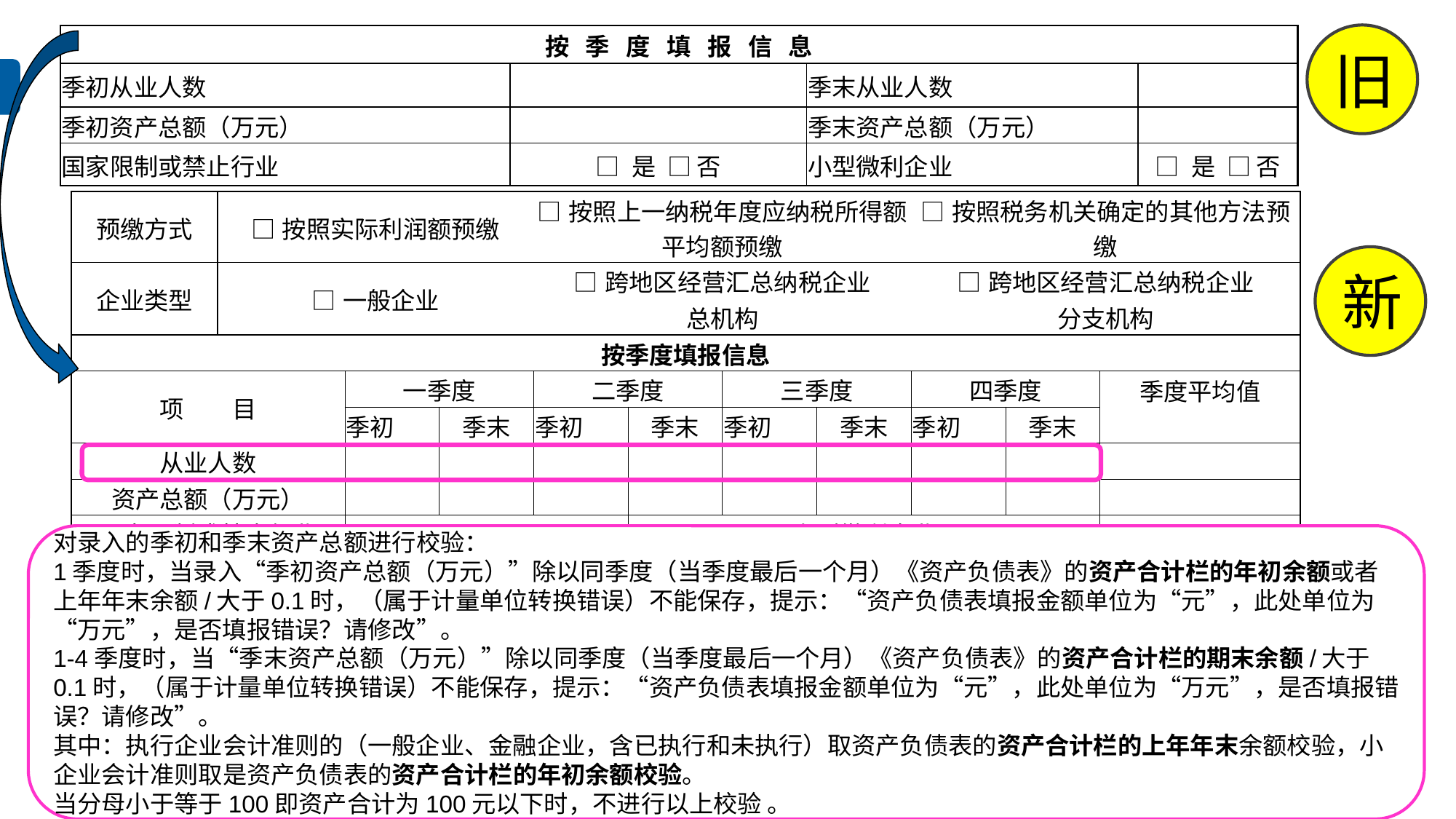

旧
| 按 季 度 填 报 信 息 |  |  |  |
| --- | --- | --- | --- |
| 季初从业人数 |  | 季末从业人数 |  |
| 季初资产总额（万元） |  | 季末资产总额（万元） |  |
| 国家限制或禁止行业 | □ 是 □ 否 | 小型微利企业 | □ 是 □ 否 |

| 预缴方式 | □按照实际利润额预缴 |  |  | □按照上一纳税年度应纳税所得额平均额预缴 |  |  |  | □按照税务机关确定的其他方法预缴 |  |  |
| --- | --- | --- | --- | --- | --- | --- | --- | --- | --- | --- |
| 企业类型 | □一般企业 |  |  | □跨地区经营汇总纳税企业 |  |  |  | □跨地区经营汇总纳税企业 |  |  |
|  |  |  |  | 总机构 |  |  |  | 分支机构 |  |  |
| 按季度填报信息 |  |  |  |  |  |  |  |  |  |  |
| 项　　目 |  | 一季度 |  | 二季度 |  | 三季度 |  | 四季度 |  | 季度平均值 |
|  |  | 季初 | 季末 | 季初 | 季末 | 季初 | 季末 | 季初 | 季末 |  |
| 从业人数 |  |  |  |  |  |  |  |  |  |  |
| 资产总额（万元） |  |  |  |  |  |  |  |  |  |  |
| 国家限制或禁止行业 |  | □是□否 |  |  | 小型微利企业 |  |  |  |  | □是□否 |
新

对录入的季初和季末资产总额进行校验：
1季度时，当录入“季初资产总额（万元）”除以同季度（当季度最后一个月）《资产负债表》的资产合计栏的年初余额或者上年年末余额/大于0.1时，（属于计量单位转换错误）不能保存，提示：“资产负债表填报金额单位为“元”，此处单位为“万元”，是否填报错误？请修改”。
1-4季度时，当“季末资产总额（万元）”除以同季度（当季度最后一个月）《资产负债表》的资产合计栏的期末余额/大于0.1时，（属于计量单位转换错误）不能保存，提示：“资产负债表填报金额单位为“元”，此处单位为“万元”，是否填报错误？请修改”。
其中：执行企业会计准则的（一般企业、金融企业，含已执行和未执行）取资产负债表的资产合计栏的上年年末余额校验，小企业会计准则取是资产负债表的资产合计栏的年初余额校验。
当分母小于等于100即资产合计为100元以下时，不进行以上校验 。